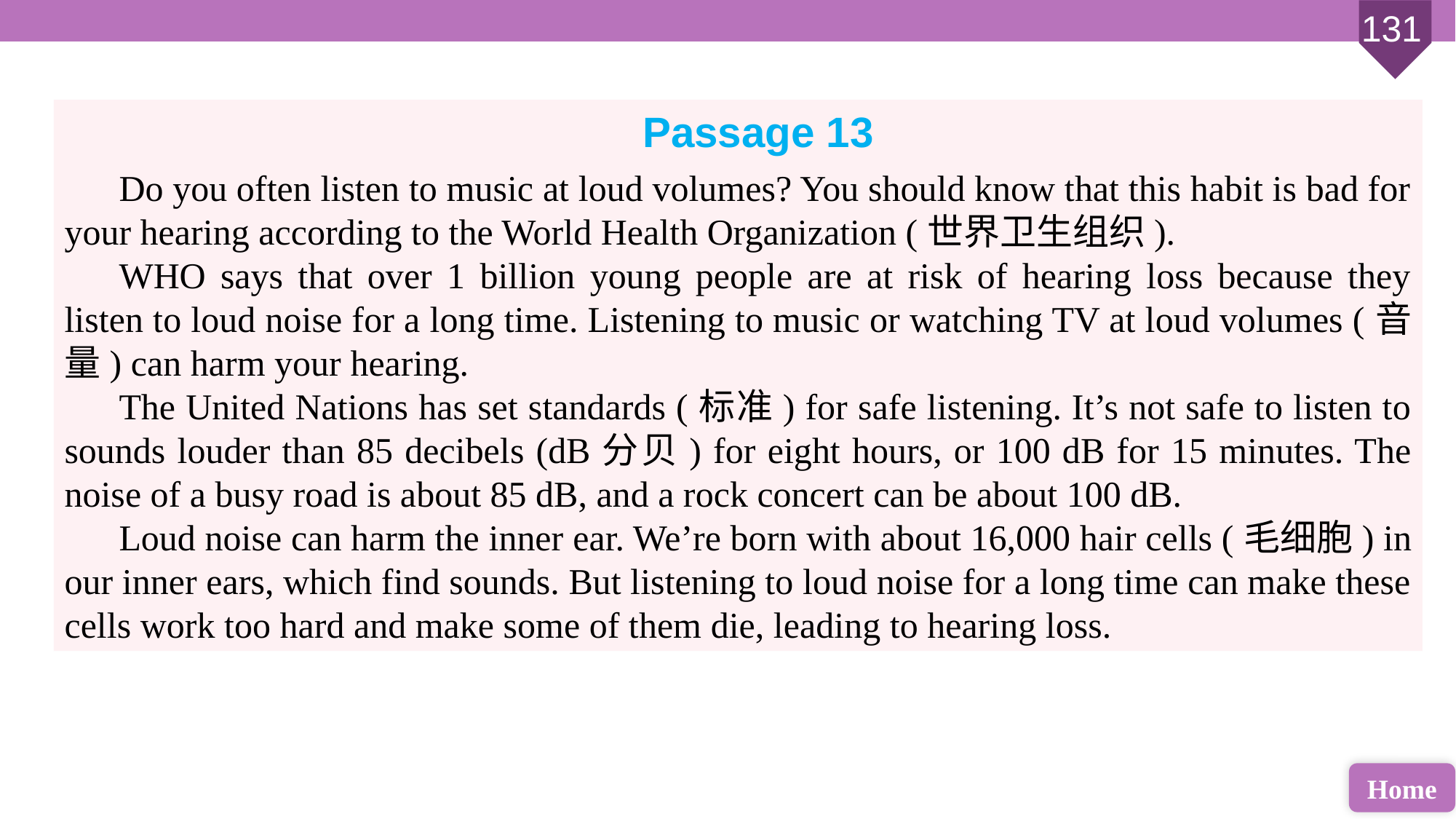

Passage 13
Do you often listen to music at loud volumes? You should know that this habit is bad for your hearing according to the World Health Organization (世界卫生组织).
WHO says that over 1 billion young people are at risk of hearing loss because they listen to loud noise for a long time. Listening to music or watching TV at loud volumes (音量) can harm your hearing.
The United Nations has set standards (标准) for safe listening. It’s not safe to listen to sounds louder than 85 decibels (dB分贝) for eight hours, or 100 dB for 15 minutes. The noise of a busy road is about 85 dB, and a rock concert can be about 100 dB.
Loud noise can harm the inner ear. We’re born with about 16,000 hair cells (毛细胞) in our inner ears, which find sounds. But listening to loud noise for a long time can make these cells work too hard and make some of them die, leading to hearing loss.